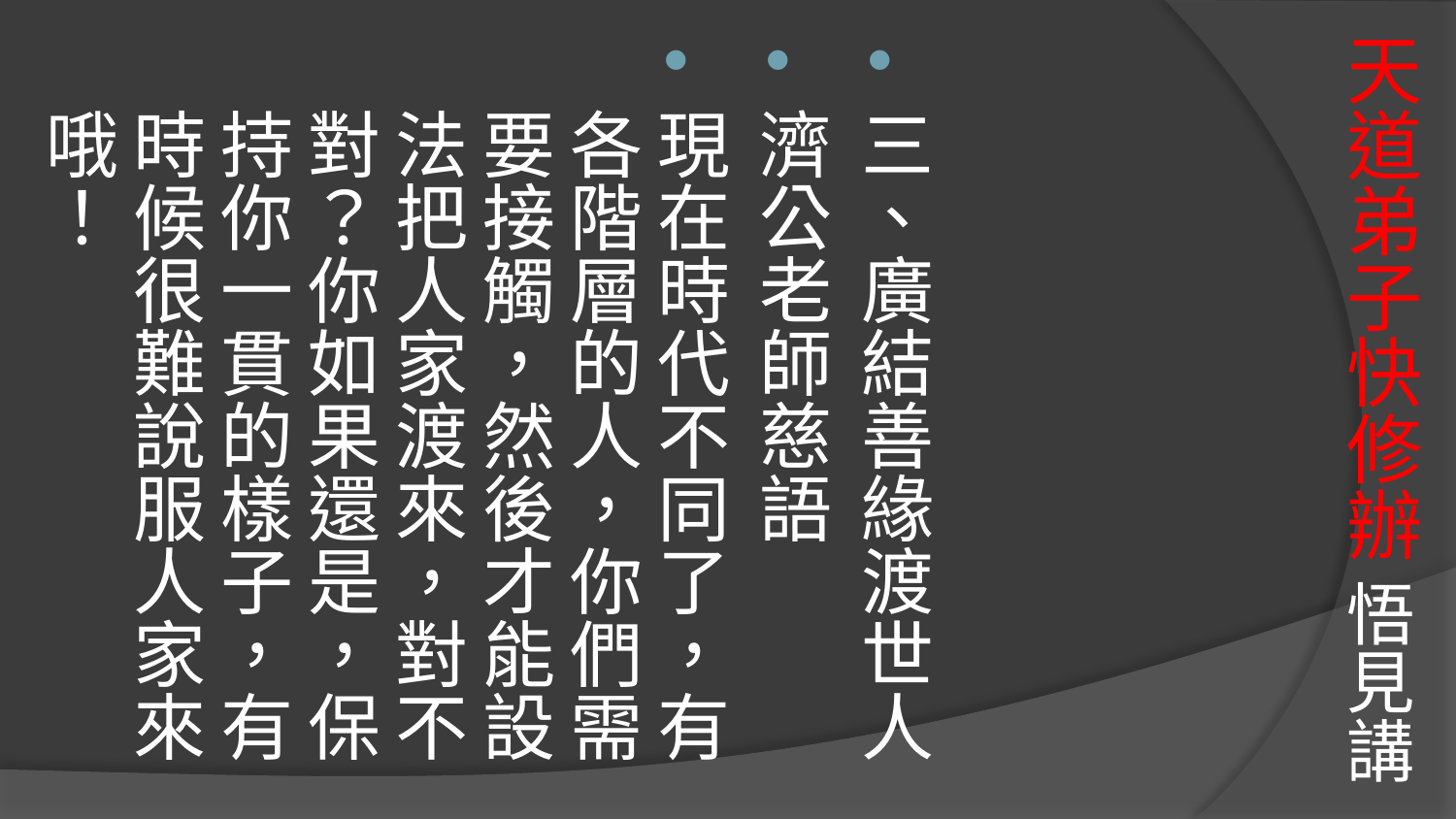

# 天道弟子快修辦 悟見講
三、廣結善緣渡世人
濟公老師慈語
現在時代不同了，有各階層的人，你們需要接觸，然後才能設法把人家渡來，對不對？你如果還是，保持你一貫的樣子，有時候很難說服人家來哦！